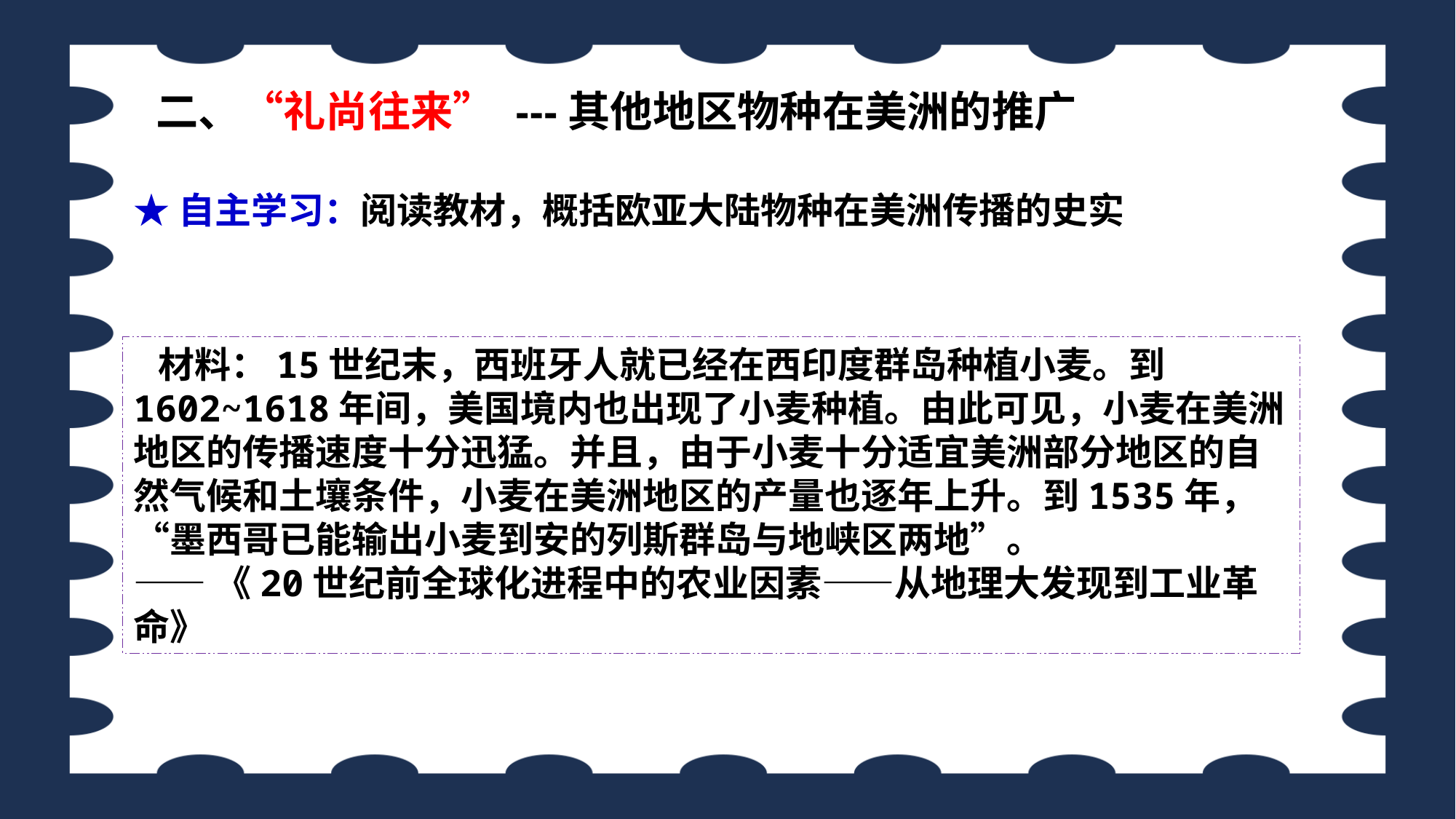

二、“礼尚往来” ---其他地区物种在美洲的推广
★自主学习：阅读教材，概括欧亚大陆物种在美洲传播的史实
  材料：15世纪末，西班牙人就已经在西印度群岛种植小麦。到1602~1618年间，美国境内也出现了小麦种植。由此可见，小麦在美洲地区的传播速度十分迅猛。并且，由于小麦十分适宜美洲部分地区的自然气候和土壤条件，小麦在美洲地区的产量也逐年上升。到1535年，“墨西哥已能输出小麦到安的列斯群岛与地峡区两地”。
——《20世纪前全球化进程中的农业因素——从地理大发现到工业革命》